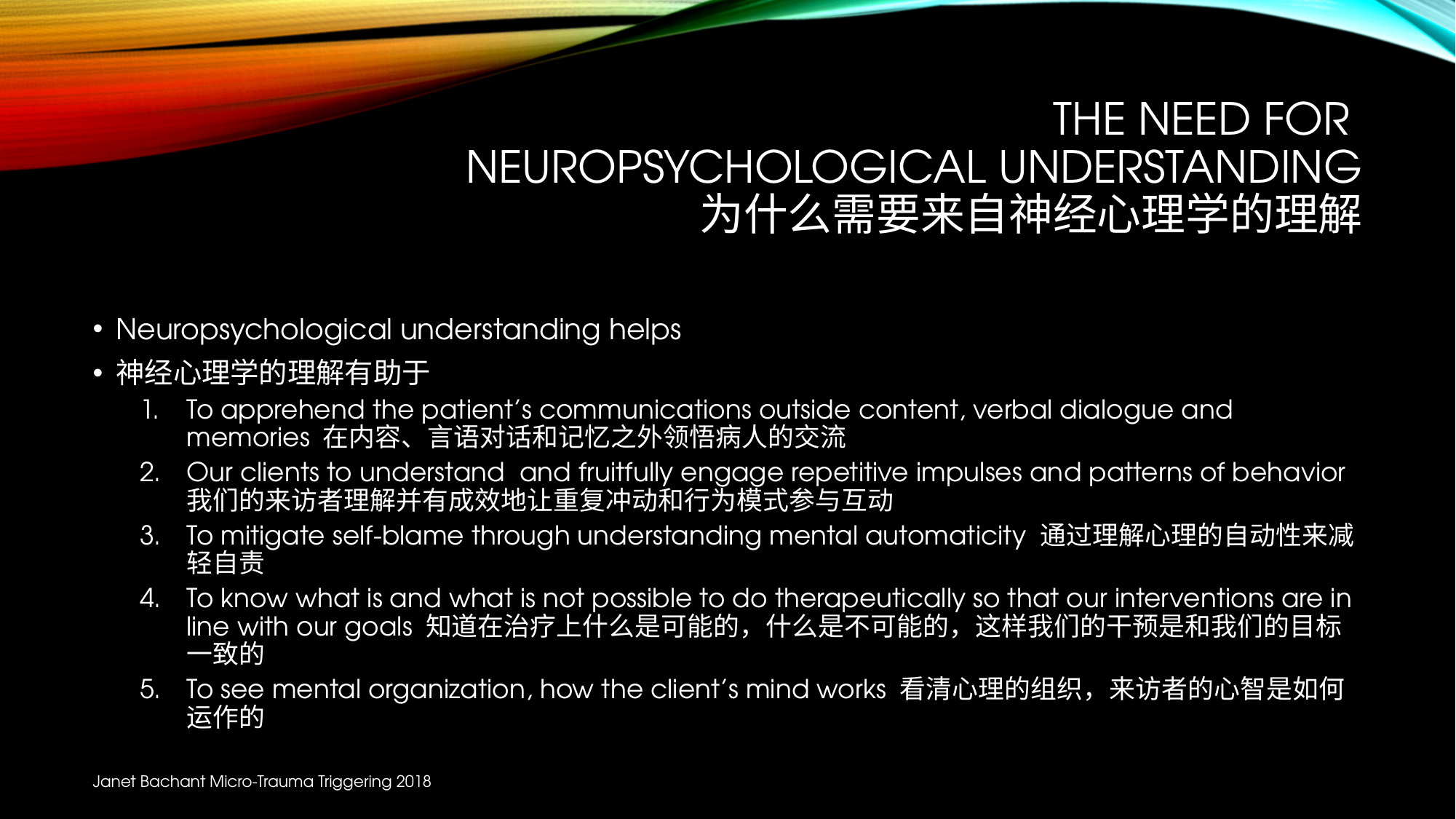

# The need for Neuropsychological Understanding 为什么需要来自神经心理学的理解

Neuropsychological understanding helps
神经心理学的理解有助于
To apprehend the patient’s communications outside content, verbal dialogue and memories 在内容、言语对话和记忆之外领悟病人的交流
Our clients to understand  and fruitfully engage repetitive impulses and patterns of behavior 我们的来访者理解并有成效地让重复冲动和行为模式参与互动
To mitigate self-blame through understanding mental automaticity 通过理解心理的自动性来减轻自责
To know what is and what is not possible to do therapeutically so that our interventions are in line with our goals 知道在治疗上什么是可能的，什么是不可能的，这样我们的干预是和我们的目标一致的
To see mental organization, how the client’s mind works 看清心理的组织，来访者的心智是如何运作的

Janet Bachant Micro-Trauma Triggering 2018